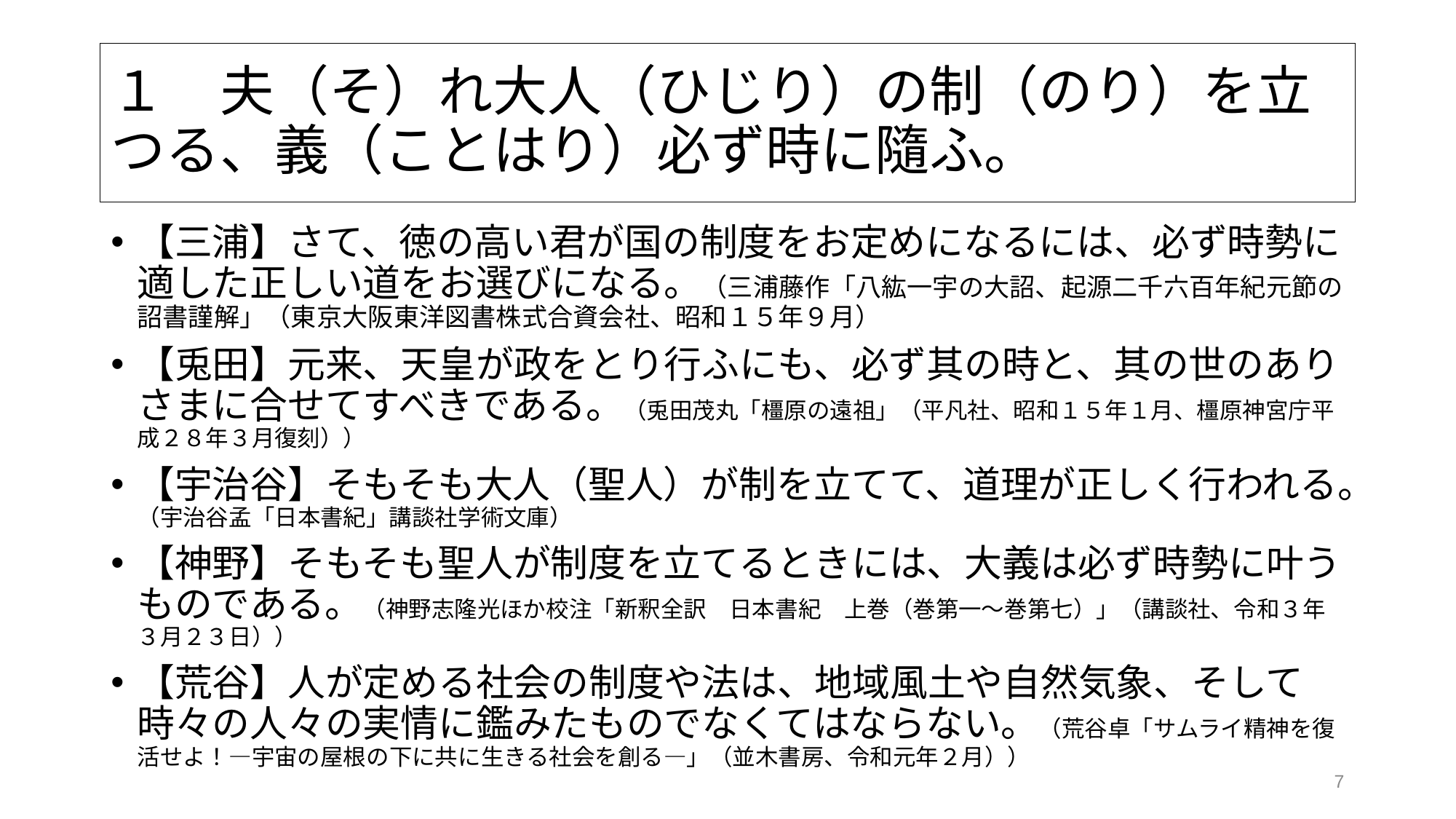

# １　夫（そ）れ大人（ひじり）の制（のり）を立つる、義（ことはり）必ず時に隨ふ。
【三浦】さて、徳の高い君が国の制度をお定めになるには、必ず時勢に適した正しい道をお選びになる。（三浦藤作「八紘一宇の大詔、起源二千六百年紀元節の詔書謹解」（東京大阪東洋図書株式合資会社、昭和１５年９月）
【兎田】元来、天皇が政をとり行ふにも、必ず其の時と、其の世のありさまに合せてすべきである。（兎田茂丸「橿原の遠祖」（平凡社、昭和１５年１月、橿原神宮庁平成２８年３月復刻））
【宇治谷】そもそも大人（聖人）が制を立てて、道理が正しく行われる。（宇治谷孟「日本書紀」講談社学術文庫）
【神野】そもそも聖人が制度を立てるときには、大義は必ず時勢に叶うものである。（神野志隆光ほか校注「新釈全訳　日本書紀　上巻（巻第一～巻第七）」（講談社、令和３年３月２３日））
【荒谷】人が定める社会の制度や法は、地域風土や自然気象、そして時々の人々の実情に鑑みたものでなくてはならない。（荒谷卓「サムライ精神を復活せよ！―宇宙の屋根の下に共に生きる社会を創る―」（並木書房、令和元年２月））

7